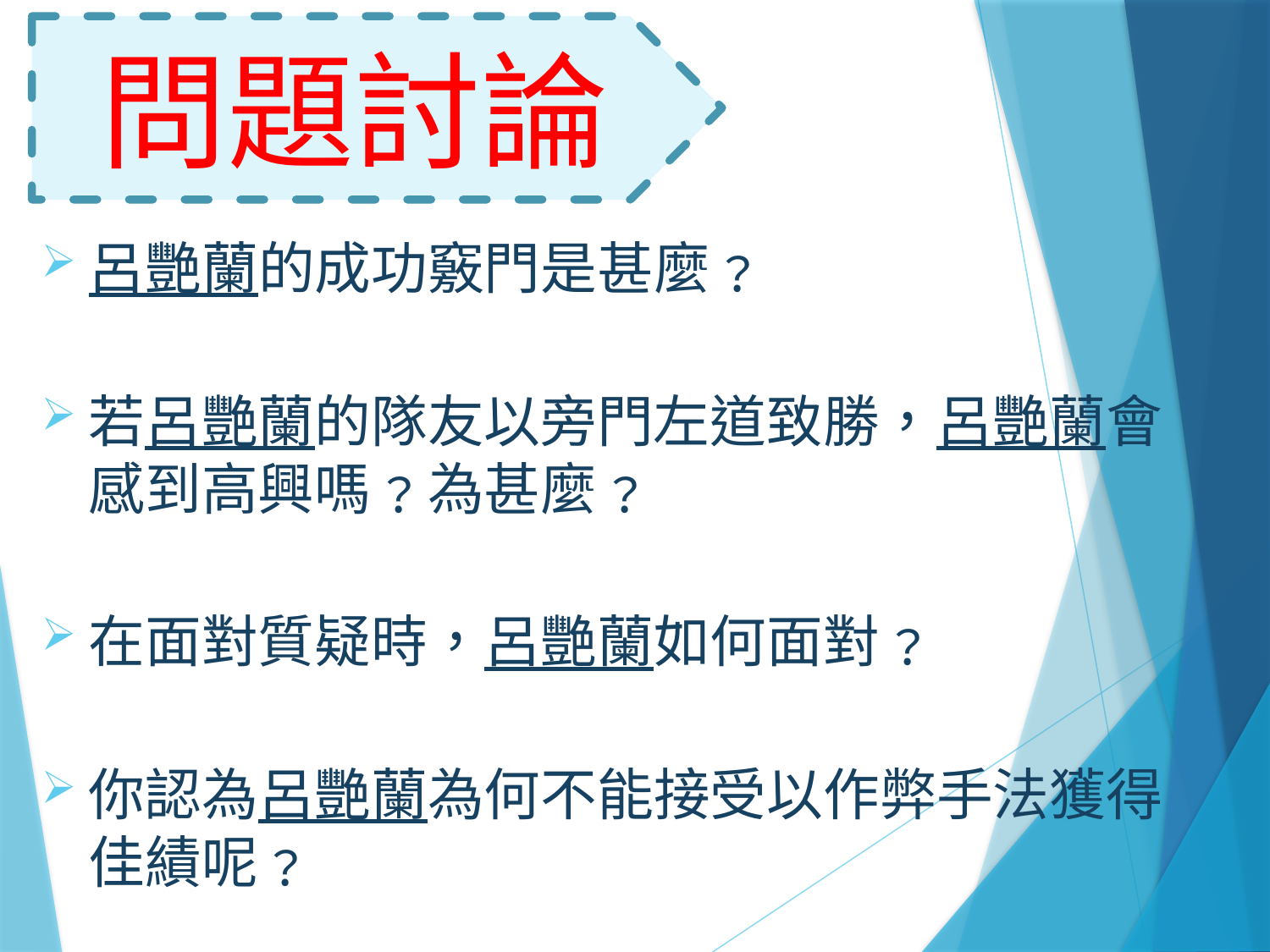

問題討論
呂艷蘭的成功竅門是甚麼﹖

若呂艷蘭的隊友以旁門左道致勝，呂艷蘭會感到高興嗎﹖為甚麼﹖

在面對質疑時，呂艷蘭如何面對﹖

你認為呂艷蘭為何不能接受以作弊手法獲得佳績呢﹖